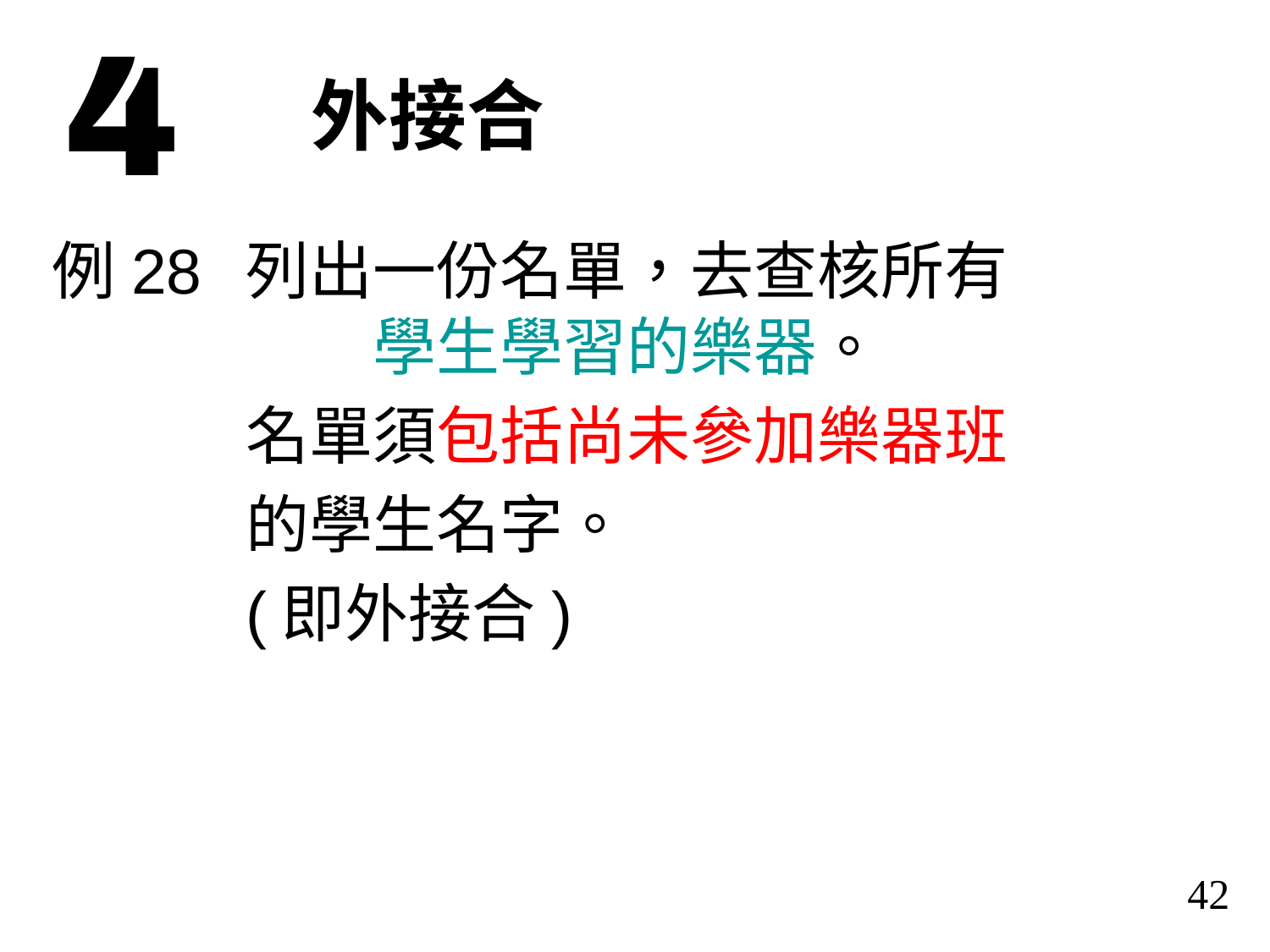

4
外接合
例28	列出一份名單，去查核所有			學生學習的樂器。
		名單須包括尚未參加樂器班
		的學生名字。
		(即外接合)
42